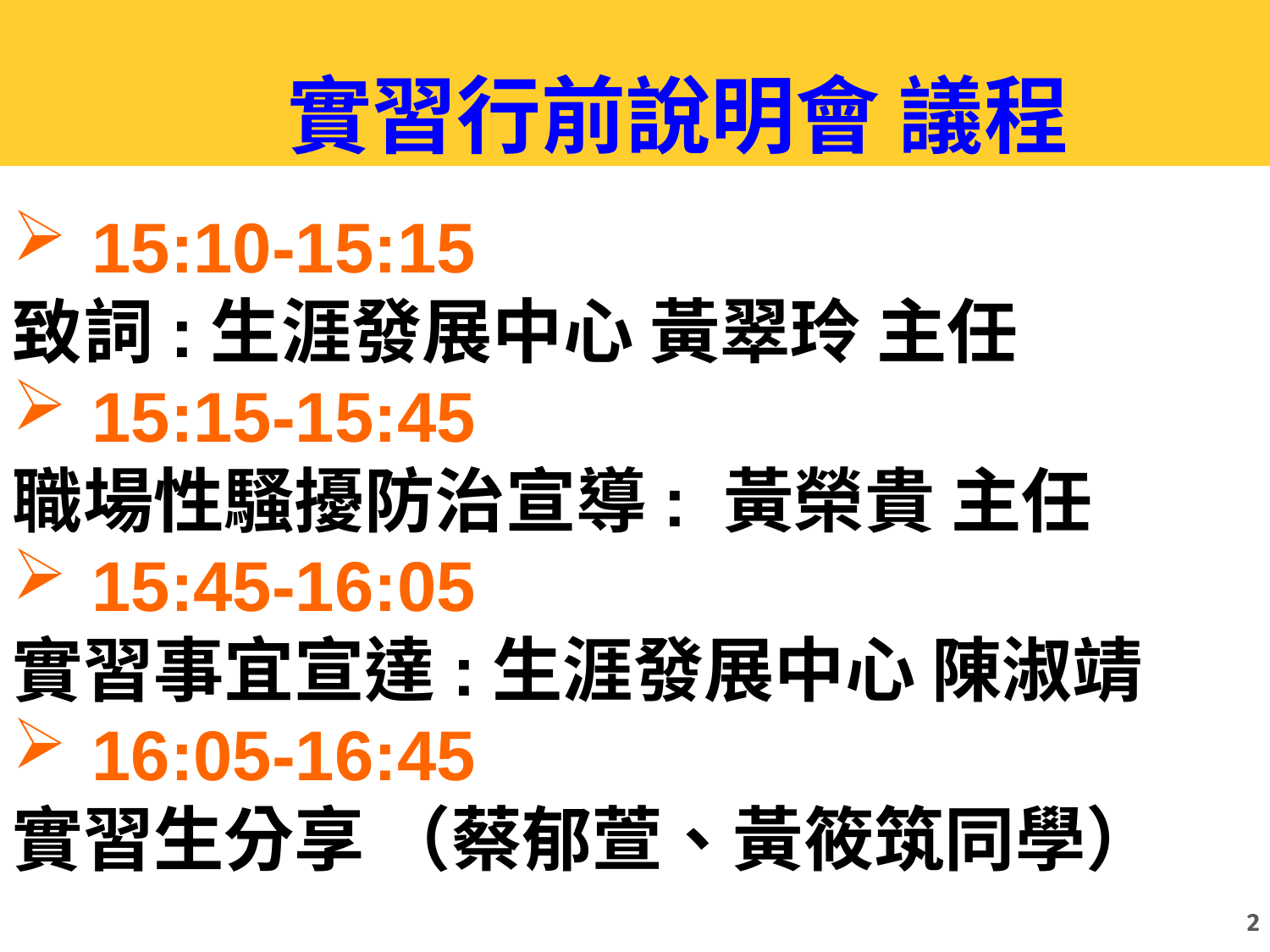

實習行前說明會 議程
15:10-15:15
致詞:生涯發展中心 黃翠玲 主任
15:15-15:45
職場性騷擾防治宣導: 黃榮貴 主任
15:45-16:05
實習事宜宣達:生涯發展中心 陳淑靖
16:05-16:45
實習生分享 （蔡郁萱、黃筱筑同學）